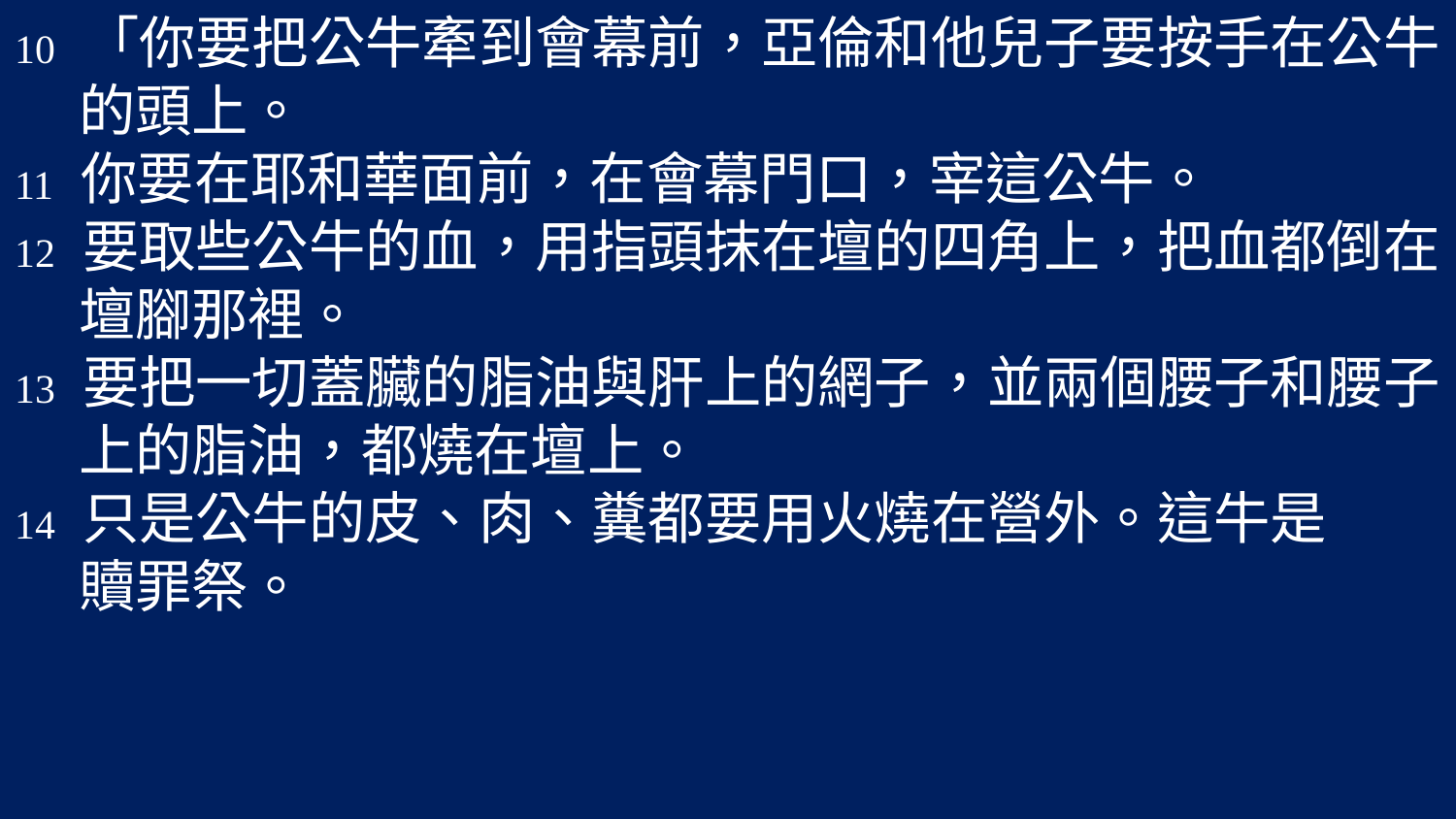

10 「你要把公牛牽到會幕前，亞倫和他兒子要按手在公牛
    的頭上。
11 你要在耶和華面前，在會幕門口，宰這公牛。
12 要取些公牛的血，用指頭抹在壇的四角上，把血都倒在
    壇腳那裡。
13 要把一切蓋臟的脂油與肝上的網子，並兩個腰子和腰子
    上的脂油，都燒在壇上。
14 只是公牛的皮、肉、糞都要用火燒在營外。這牛是
    贖罪祭。